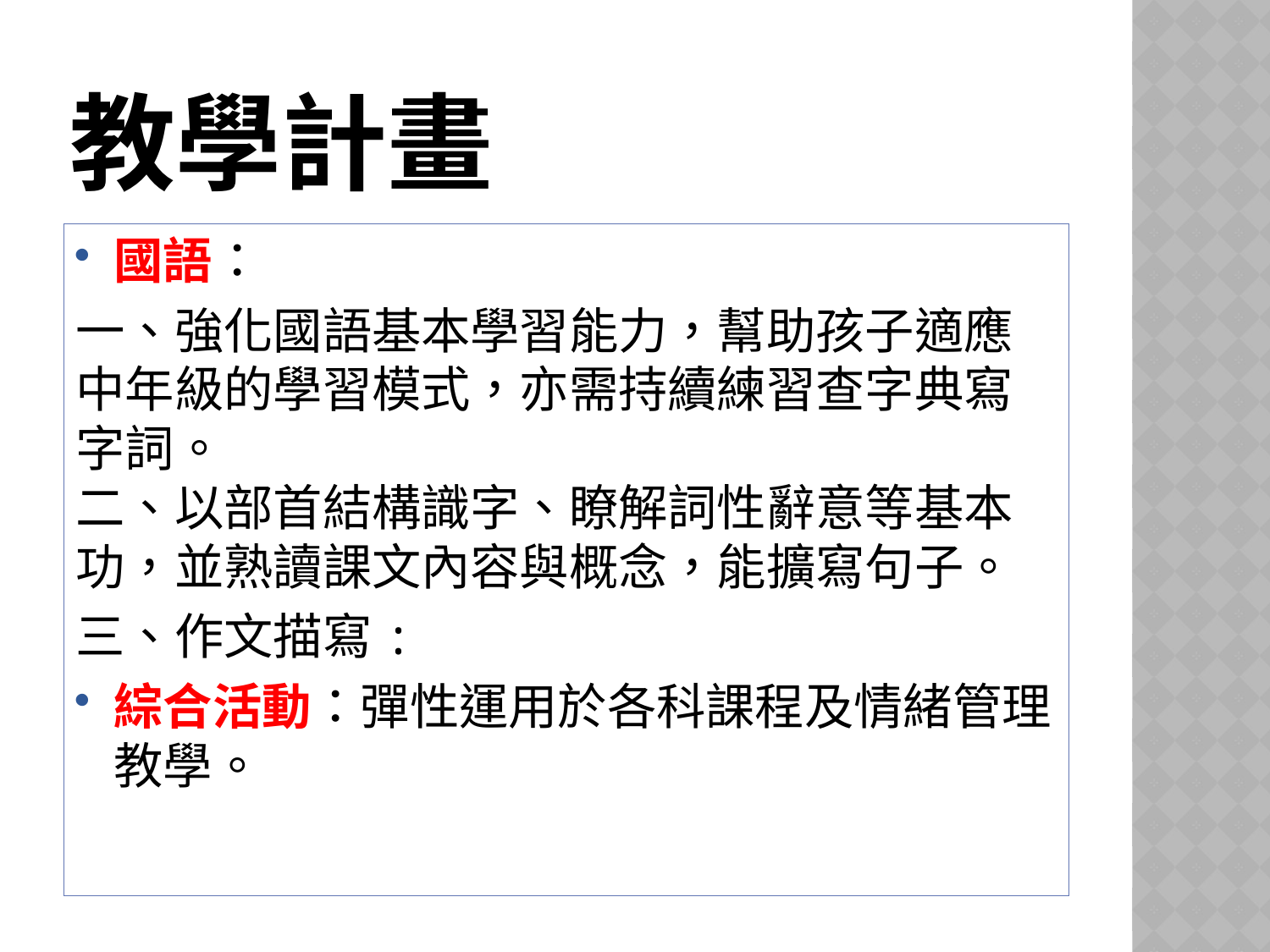

# 教學計畫
國語：
一、強化國語基本學習能力，幫助孩子適應中年級的學習模式，亦需持續練習查字典寫字詞。
二、以部首結構識字、瞭解詞性辭意等基本功，並熟讀課文內容與概念，能擴寫句子。
三、作文描寫:
綜合活動：彈性運用於各科課程及情緒管理教學。